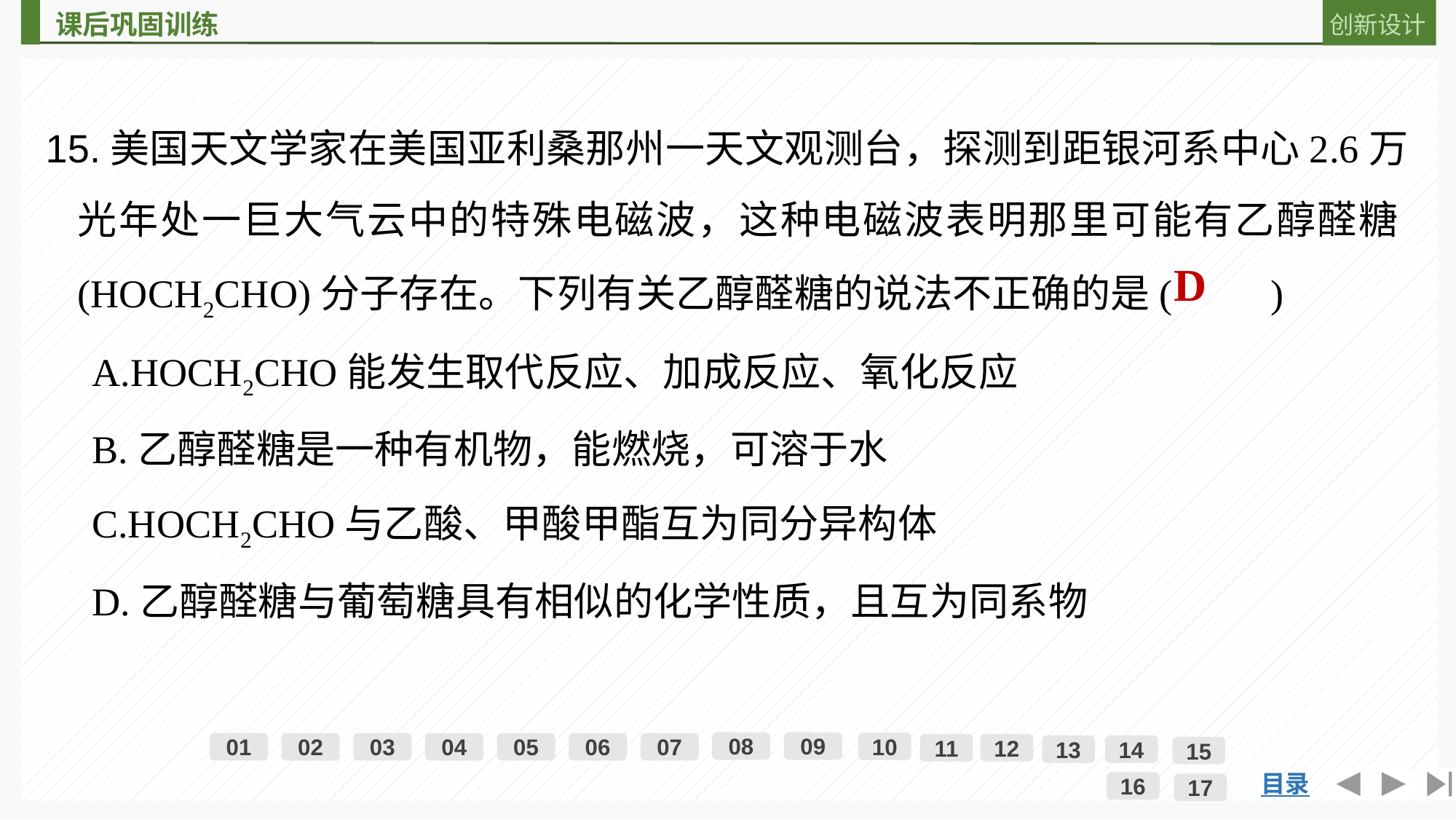

15.美国天文学家在美国亚利桑那州一天文观测台，探测到距银河系中心2.6万光年处一巨大气云中的特殊电磁波，这种电磁波表明那里可能有乙醇醛糖(HOCH2CHO)分子存在。下列有关乙醇醛糖的说法不正确的是(　　)
D
A.HOCH2CHO能发生取代反应、加成反应、氧化反应
B.乙醇醛糖是一种有机物，能燃烧，可溶于水
C.HOCH2CHO与乙酸、甲酸甲酯互为同分异构体
D.乙醇醛糖与葡萄糖具有相似的化学性质，且互为同系物